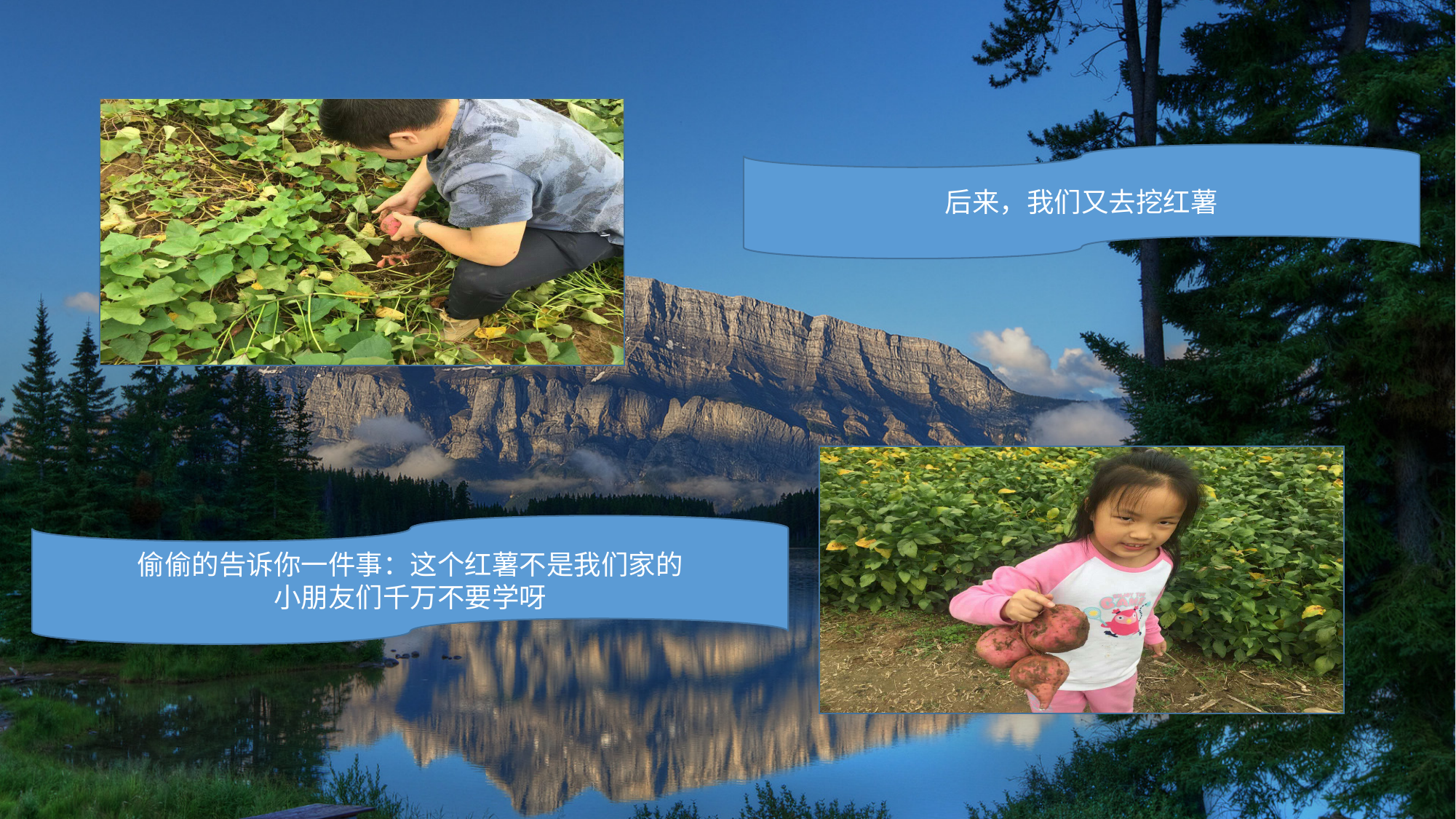

后来，我们又去挖红薯

偷偷的告诉你一件事：这个红薯不是我们家的
小朋友们千万不要学呀